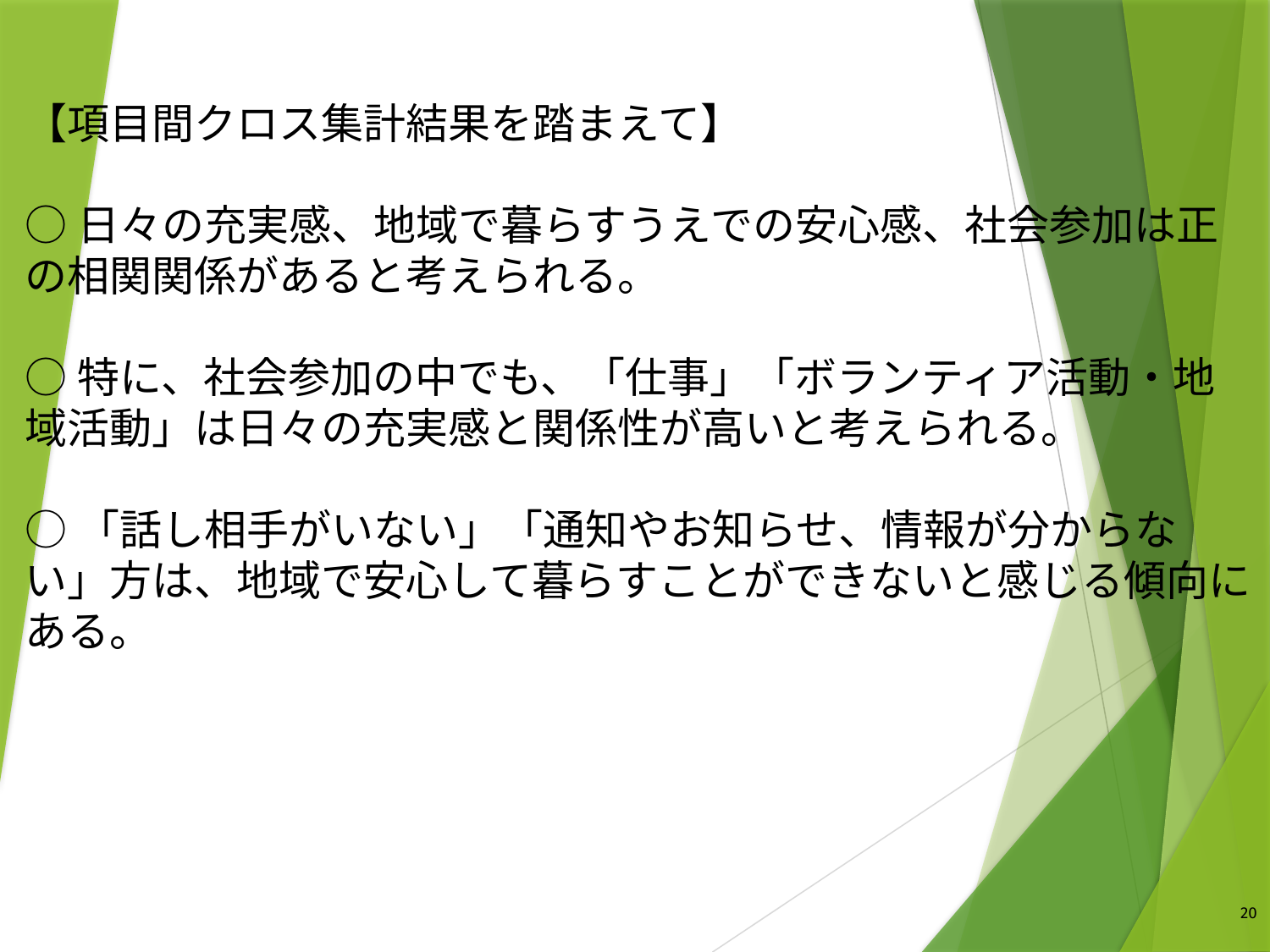

【項目間クロス集計結果を踏まえて】

○日々の充実感、地域で暮らすうえでの安心感、社会参加は正の相関関係があると考えられる。

○特に、社会参加の中でも、「仕事」「ボランティア活動・地域活動」は日々の充実感と関係性が高いと考えられる。

○「話し相手がいない」「通知やお知らせ、情報が分からない」方は、地域で安心して暮らすことができないと感じる傾向にある。

20